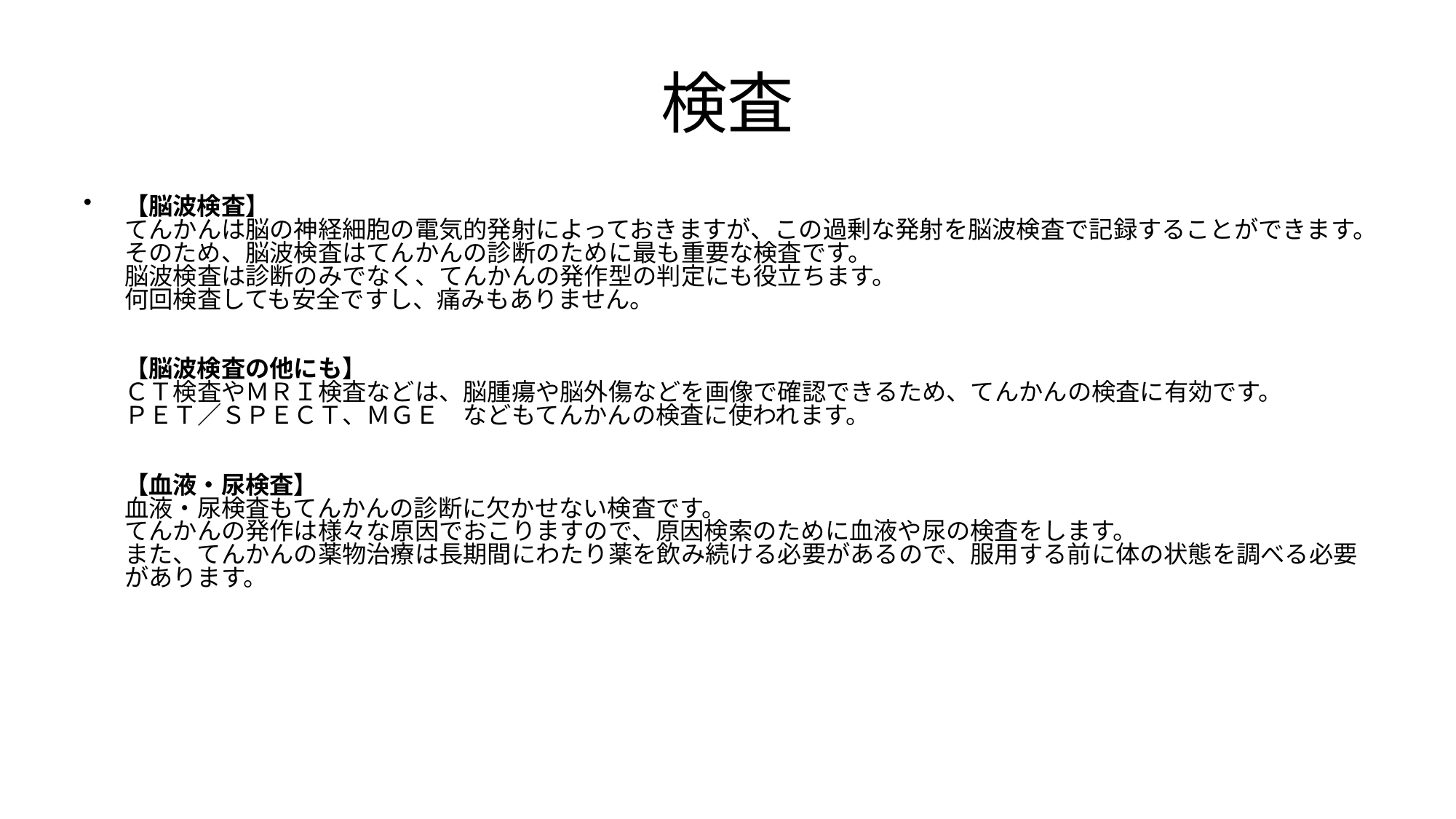

# 検査
【脳波検査】
てんかんは脳の神経細胞の電気的発射によっておきますが、この過剰な発射を脳波検査で記録することができます。そのため、脳波検査はてんかんの診断のために最も重要な検査です。
脳波検査は診断のみでなく、てんかんの発作型の判定にも役立ちます。
何回検査しても安全ですし、痛みもありません。
【脳波検査の他にも】
ＣＴ検査やＭＲＩ検査などは、脳腫瘍や脳外傷などを画像で確認できるため、てんかんの検査に有効です。
ＰＥＴ／ＳＰＥＣＴ、ＭＧＥ　などもてんかんの検査に使われます。
【血液・尿検査】
血液・尿検査もてんかんの診断に欠かせない検査です。
てんかんの発作は様々な原因でおこりますので、原因検索のために血液や尿の検査をします。
また、てんかんの薬物治療は長期間にわたり薬を飲み続ける必要があるので、服用する前に体の状態を調べる必要があります。